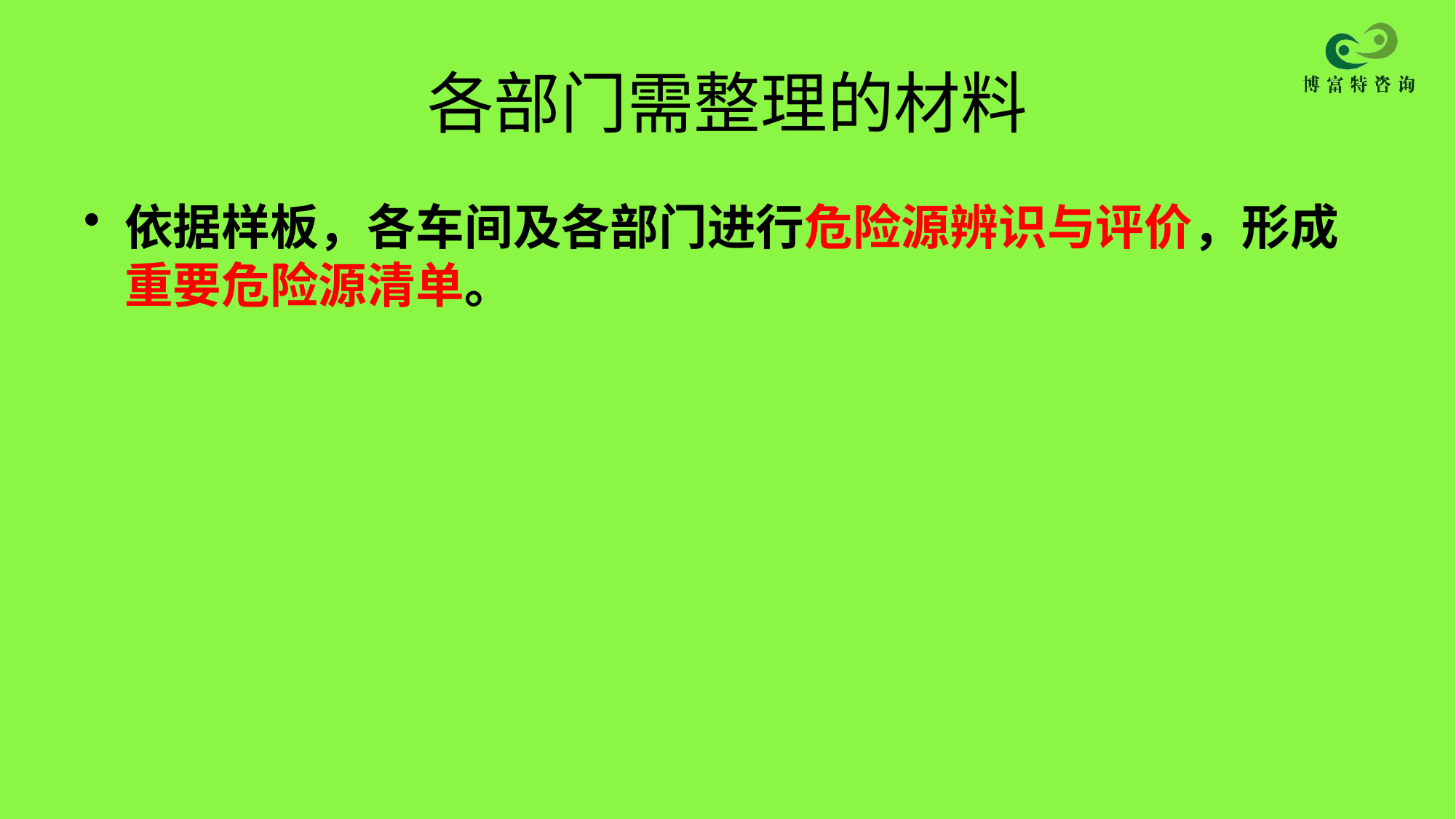

# 各部门需整理的材料
依据样板，各车间及各部门进行危险源辨识与评价，形成重要危险源清单。